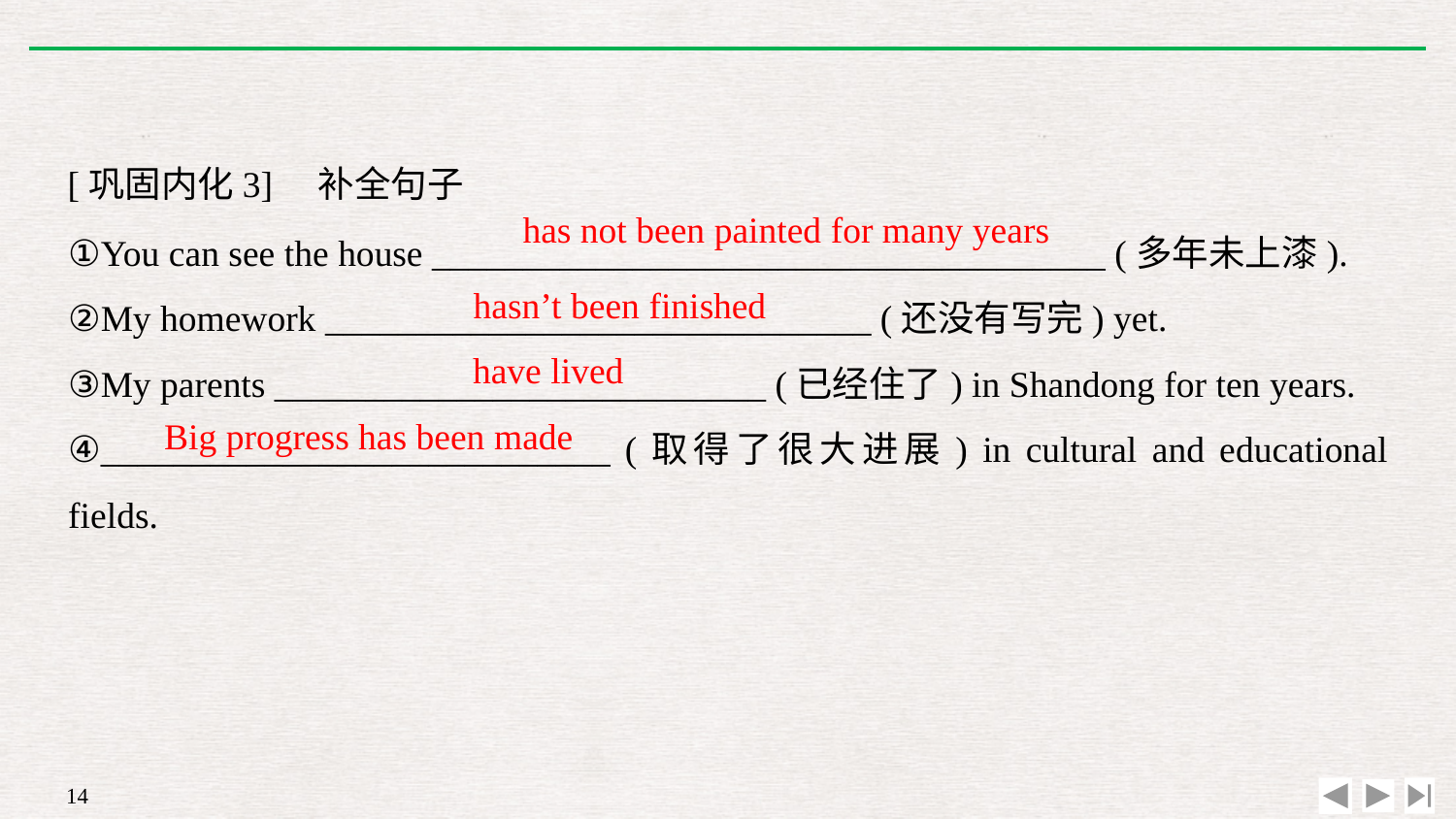

[巩固内化3]　补全句子
has not been painted for many years
①You can see the house _____________________________________ (多年未上漆).
②My homework ______________________________ (还没有写完) yet.
③My parents ___________________________ (已经住了) in Shandong for ten years.
④____________________________ (取得了很大进展) in cultural and educational fields.
hasn’t been finished
have lived
Big progress has been made